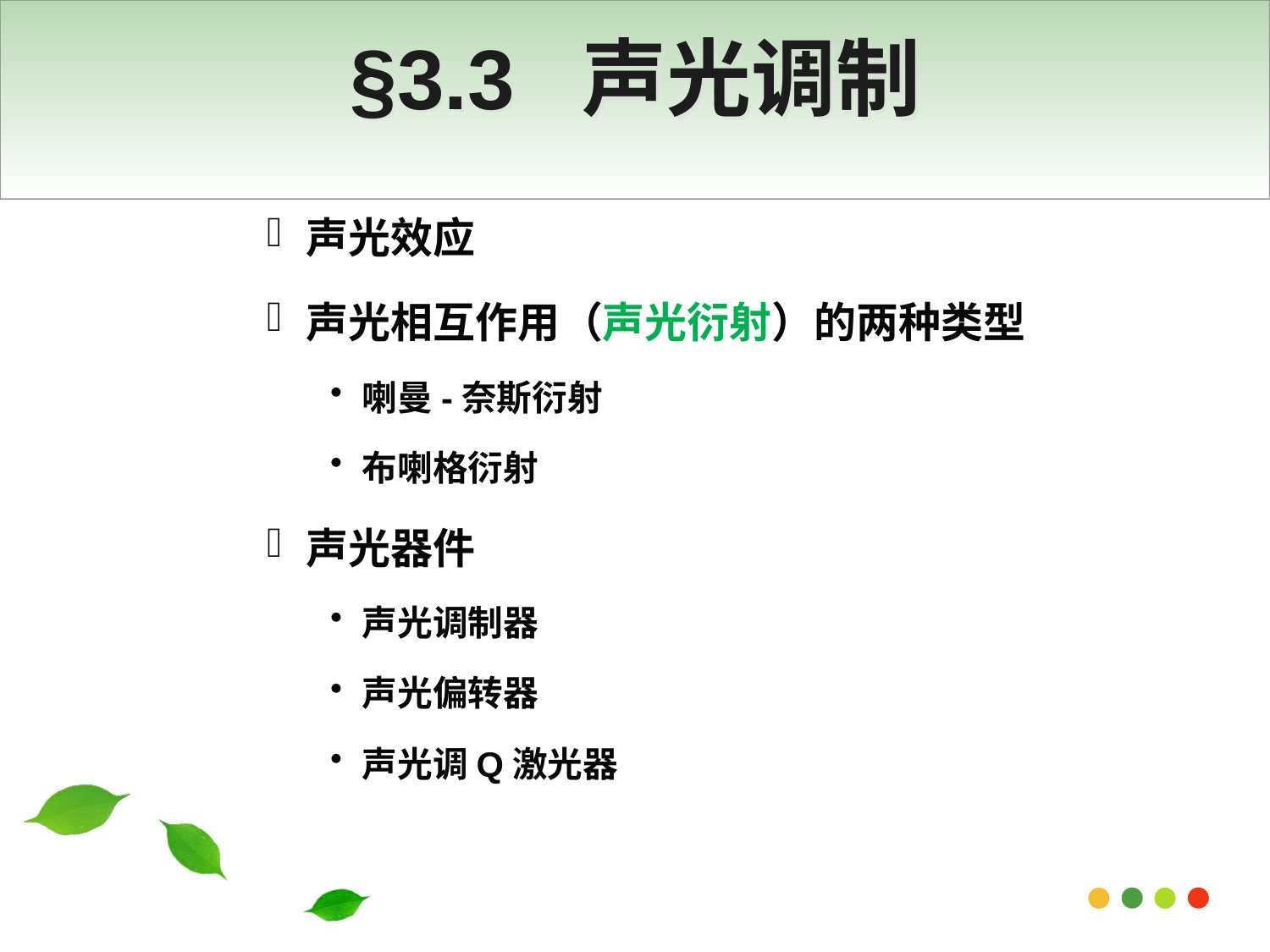

# §3.3  声光调制
声光效应
声光相互作用（声光衍射）的两种类型
喇曼-奈斯衍射
布喇格衍射
声光器件
声光调制器
声光偏转器
声光调Q激光器